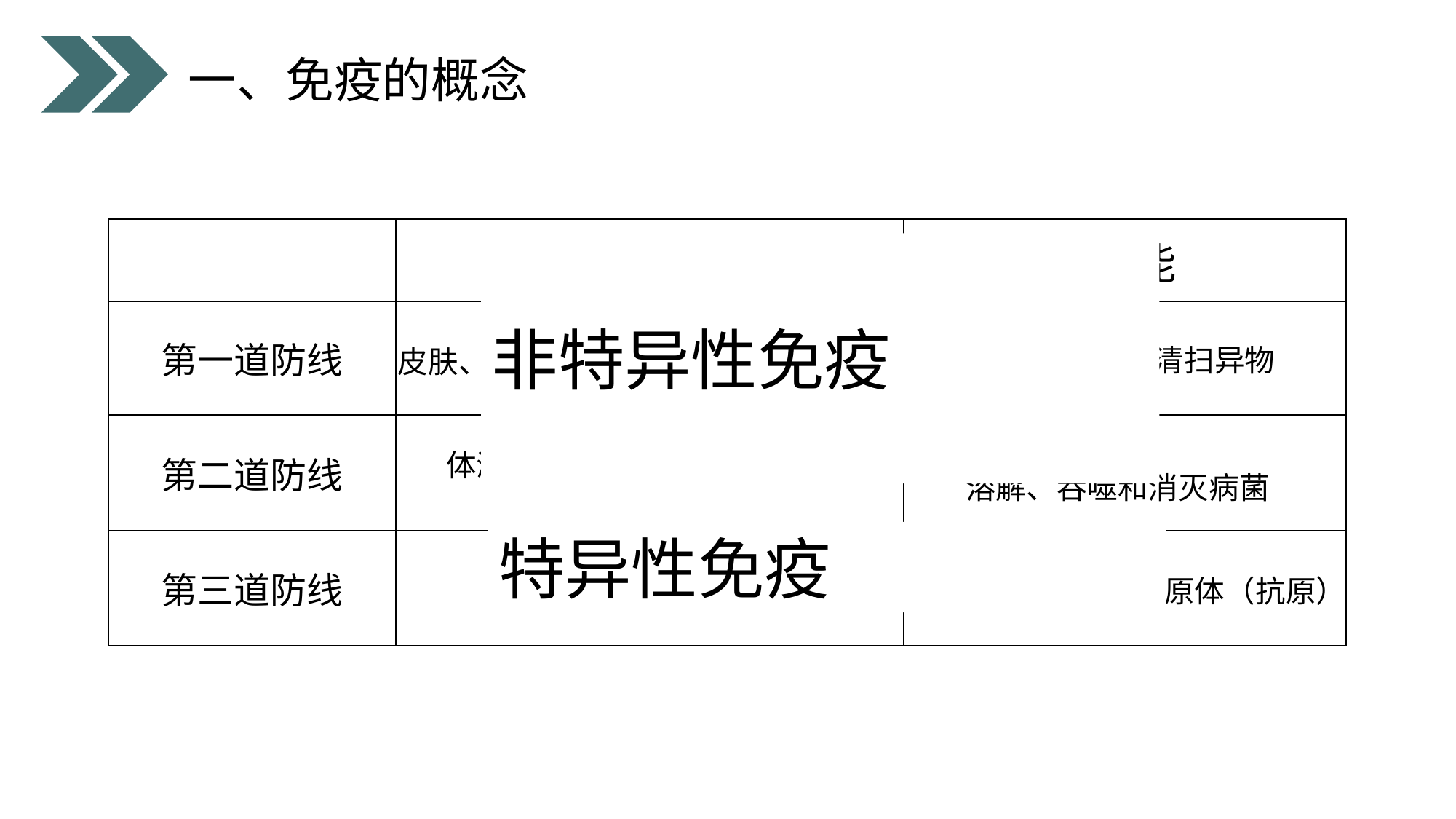

一、免疫的概念
|  | 组 成 | 功 能 |
| --- | --- | --- |
| 第一道防线 |  |  |
| 第二道防线 |  |  |
| 第三道防线 |  |  |

非特异性免疫

阻挡、杀菌和清扫异物
皮肤、黏膜，呼吸道黏膜上的纤毛等
体液中的杀菌物质和吞噬细胞
溶解、吞噬和消灭病菌
特异性免疫
免疫器官和免疫细胞
产生抗体，消灭病原体（抗原）